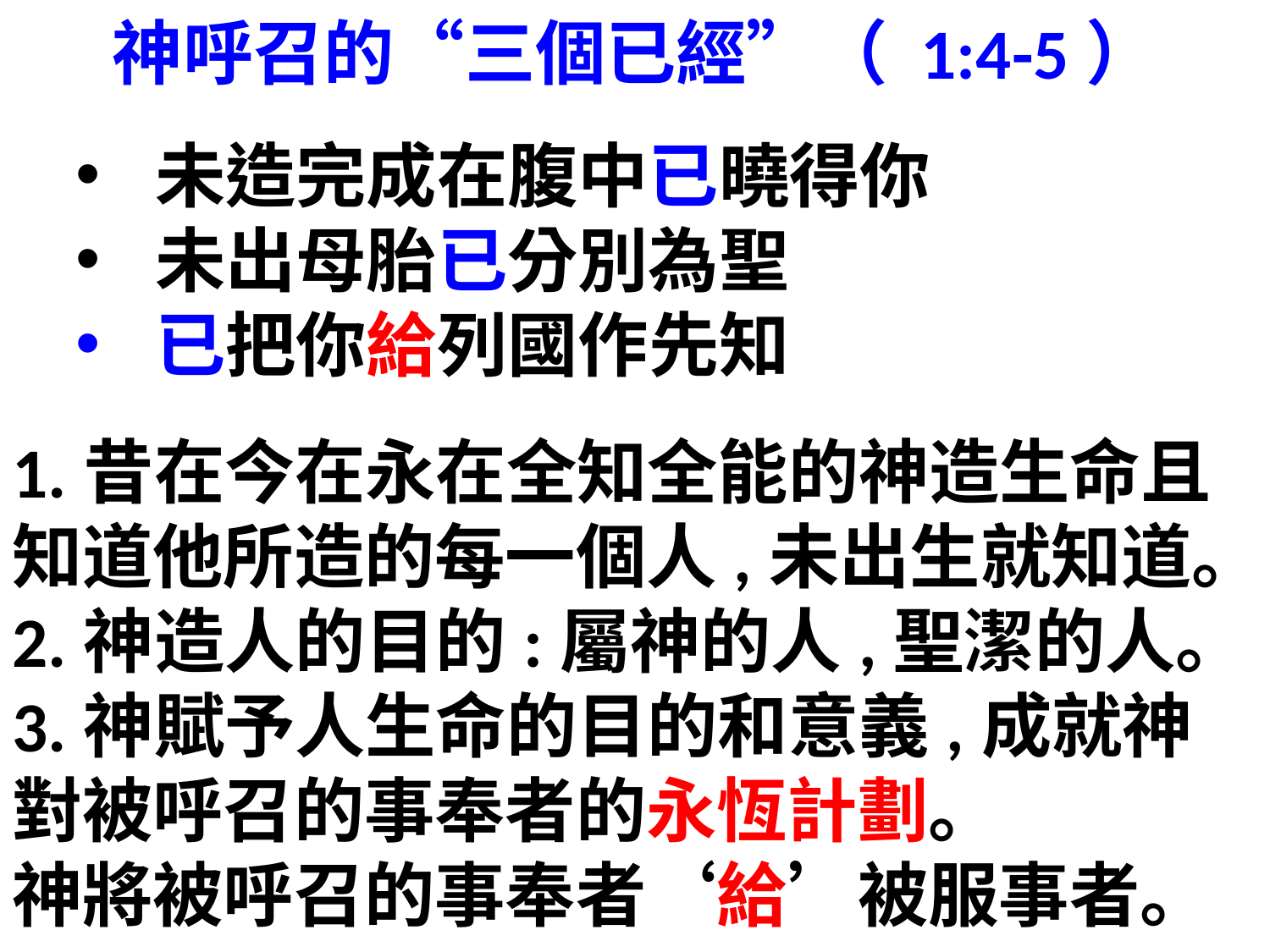

神呼召的“三個已經”（ 1:4-5）

未造完成在腹中已曉得你
未出母胎已分別為聖
已把你給列國作先知

1.昔在今在永在全知全能的神造生命且知道他所造的每一個人,未出生就知道。
2.神造人的目的:屬神的人,聖潔的人。
3.神賦予人生命的目的和意義,成就神對被呼召的事奉者的永恆計劃。
神將被呼召的事奉者‘給’被服事者。